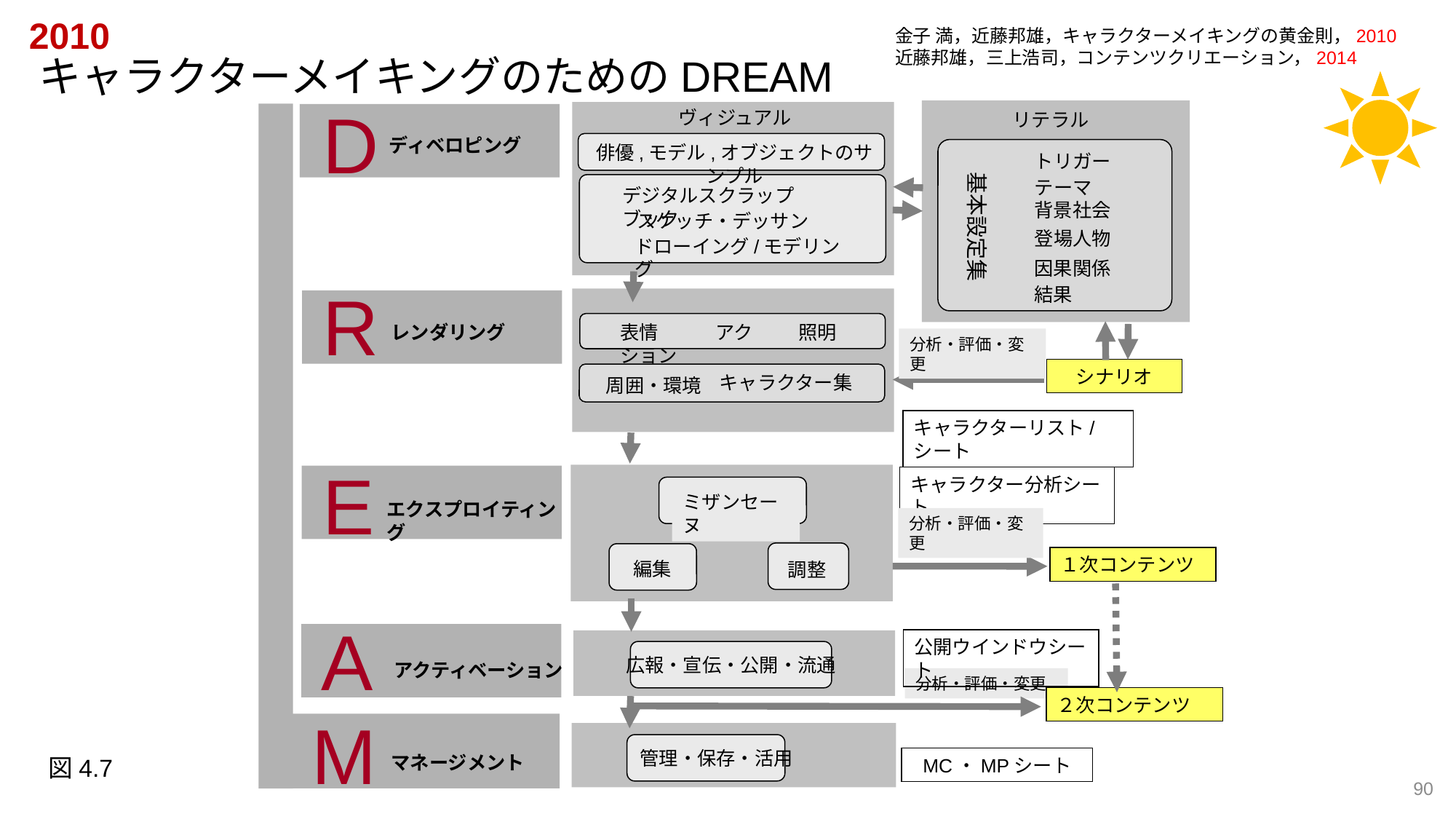

2010
金子 満，近藤邦雄，キャラクターメイキングの黄金則，2010
近藤邦雄，三上浩司，コンテンツクリエーション，2014
キャラクターメイキングのためのDREAM

D

ヴィジュアル

リテラル

ディベロピング

俳優,モデル,オブジェクトのサンプル

トリガー
基本設定集
テーマ

デジタルスクラップブック

背景社会
スケッチ・デッサン

登場人物
ドローイング/モデリング
因果関係

R
結果

レンダリング
照明
表情　　　アクション

分析・評価・変更
シナリオ

キャラクター集
周囲・環境

キャラクターリスト/シート

E

キャラクター分析シート

ミザンセーヌ
エクスプロイティング
分析・評価・変更

１次コンテンツ
編集
調整

A

公開ウインドウシート

広報・宣伝・公開・流通
アクティベーション
分析・評価・変更
２次コンテンツ

M

管理・保存・活用
マネージメント
図4.7
MC・MPシート
90